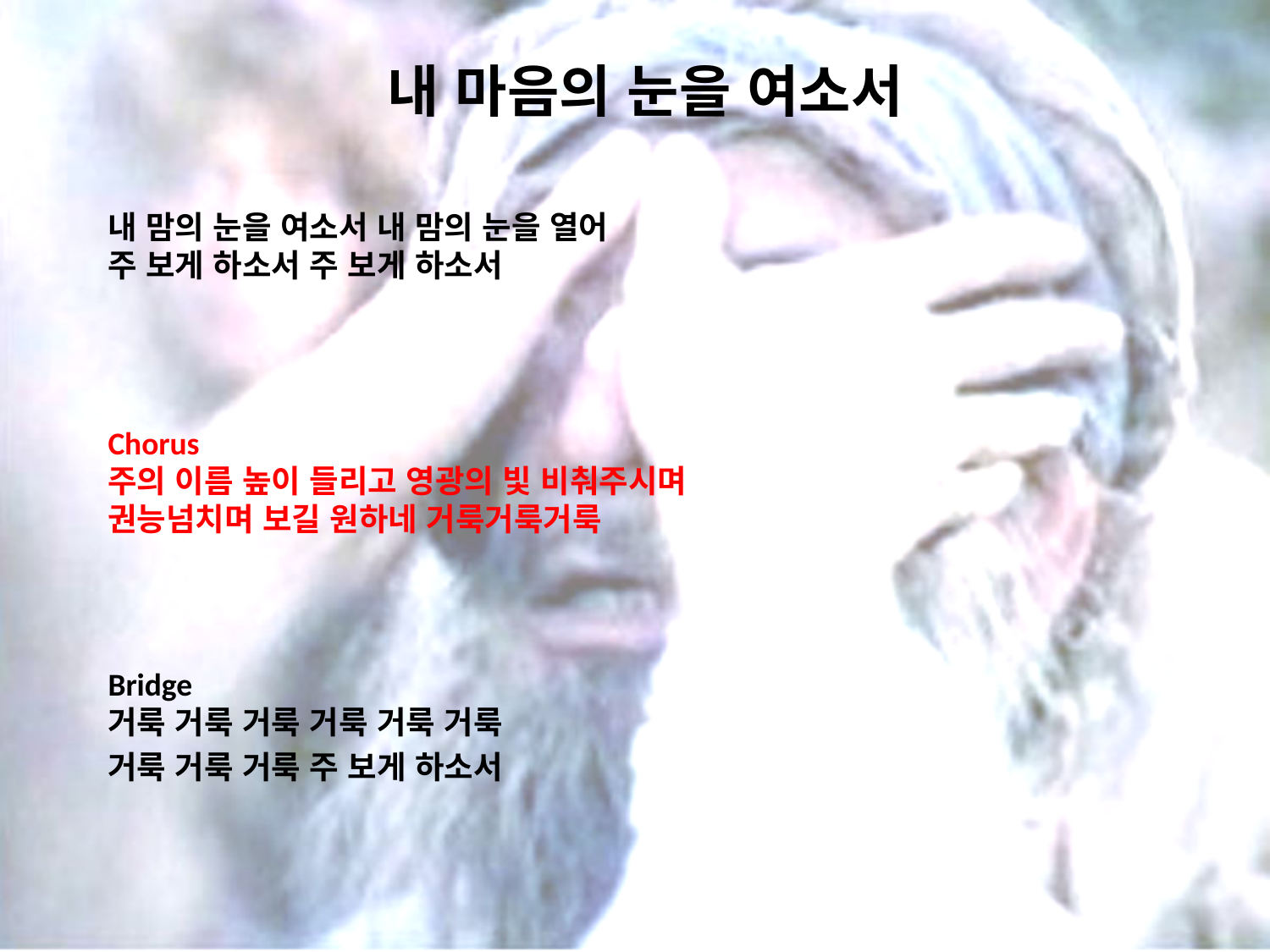

# 내 마음의 눈을 여소서
내 맘의 눈을 여소서 내 맘의 눈을 열어
주 보게 하소서 주 보게 하소서

Chorus
주의 이름 높이 들리고 영광의 빛 비춰주시며
권능넘치며 보길 원하네 거룩거룩거룩

Bridge
거룩 거룩 거룩 거룩 거룩 거룩
거룩 거룩 거룩 주 보게 하소서